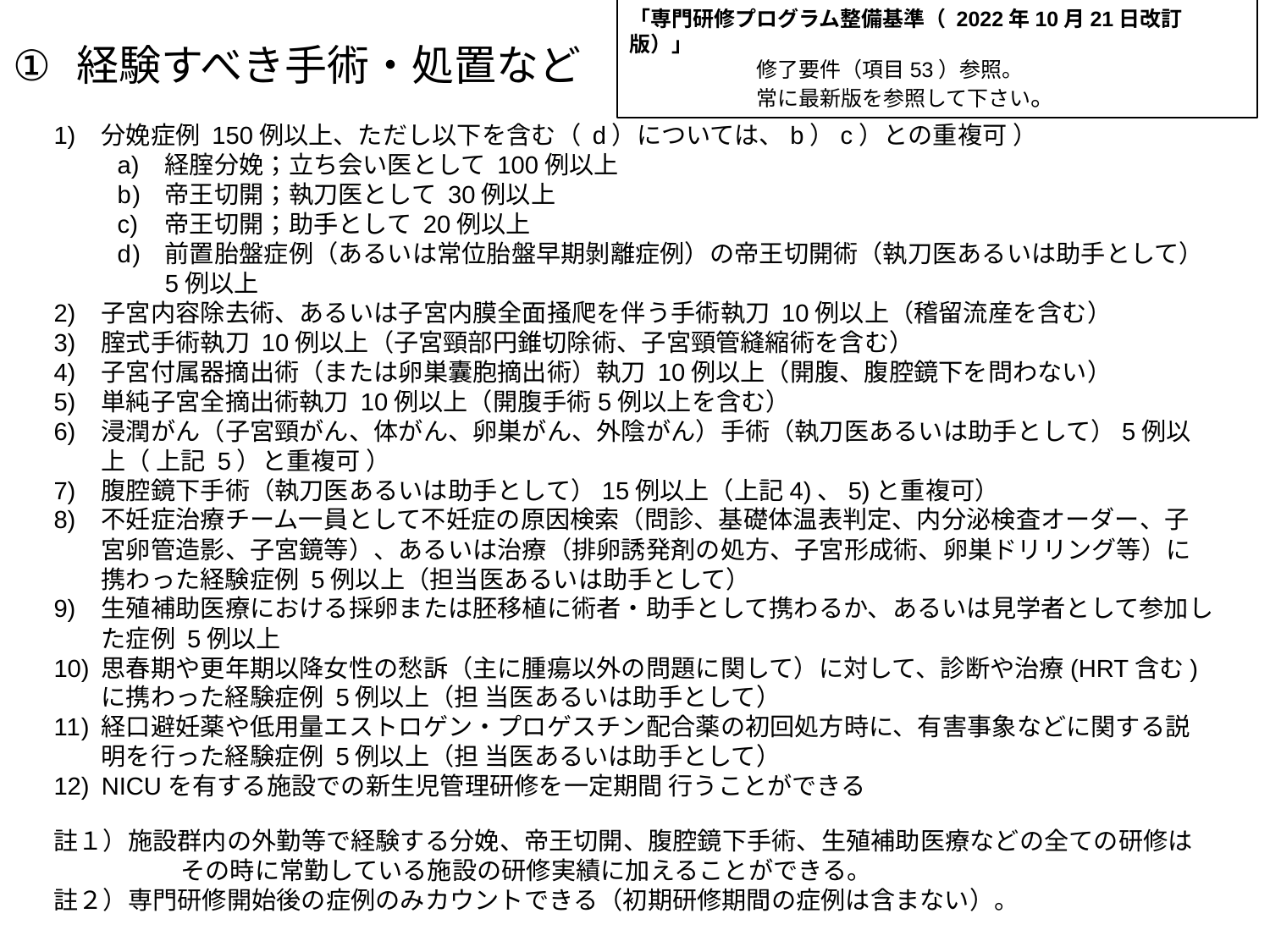

「専門研修プログラム整備基準（ 2022年10月21日改訂版）」
	修了要件（項目53）参照。
	常に最新版を参照して下さい。
# 経験すべき手術・処置など
分娩症例 150例以上、ただし以下を含む（ d）については、b）c）との重複可 ）
経腟分娩；立ち会い医として 100例以上
帝王切開；執刀医として 30例以上
帝王切開；助手として 20例以上
前置胎盤症例（あるいは常位胎盤早期剝離症例）の帝王切開術（執刀医あるいは助手として）5例以上
子宮内容除去術、あるいは子宮内膜全面掻爬を伴う手術執刀 10例以上（稽留流産を含む）
腟式手術執刀 10例以上（子宮頸部円錐切除術、子宮頸管縫縮術を含む）
子宮付属器摘出術（または卵巣囊胞摘出術）執刀 10例以上（開腹、腹腔鏡下を問わない）
単純子宮全摘出術執刀 10例以上（開腹手術5例以上を含む）
浸潤がん（子宮頸がん、体がん、卵巣がん、外陰がん）手術（執刀医あるいは助手として）5例以上（ 上記 5）と重複可 ）
腹腔鏡下手術（執刀医あるいは助手として）15例以上（上記4)、5)と重複可）
不妊症治療チーム一員として不妊症の原因検索（問診、基礎体温表判定、内分泌検査オーダー、子宮卵管造影、子宮鏡等）、あるいは治療（排卵誘発剤の処方、子宮形成術、卵巣ドリリング等）に携わった経験症例 5例以上（担当医あるいは助手として）
生殖補助医療における採卵または胚移植に術者・助手として携わるか、あるいは見学者として参加した症例 5例以上
思春期や更年期以降女性の愁訴（主に腫瘍以外の問題に関して）に対して、診断や治療(HRT含む)に携わった経験症例 5例以上（担 当医あるいは助手として）
経口避妊薬や低用量エストロゲン・プロゲスチン配合薬の初回処方時に、有害事象などに関する説明を行った経験症例 5例以上（担 当医あるいは助手として）
NICUを有する施設での新生児管理研修を一定期間 行うことができる

註１）施設群内の外勤等で経験する分娩、帝王切開、腹腔鏡下手術、生殖補助医療などの全ての研修は
	その時に常勤している施設の研修実績に加えることができる。
註２）専門研修開始後の症例のみカウントできる（初期研修期間の症例は含まない）。